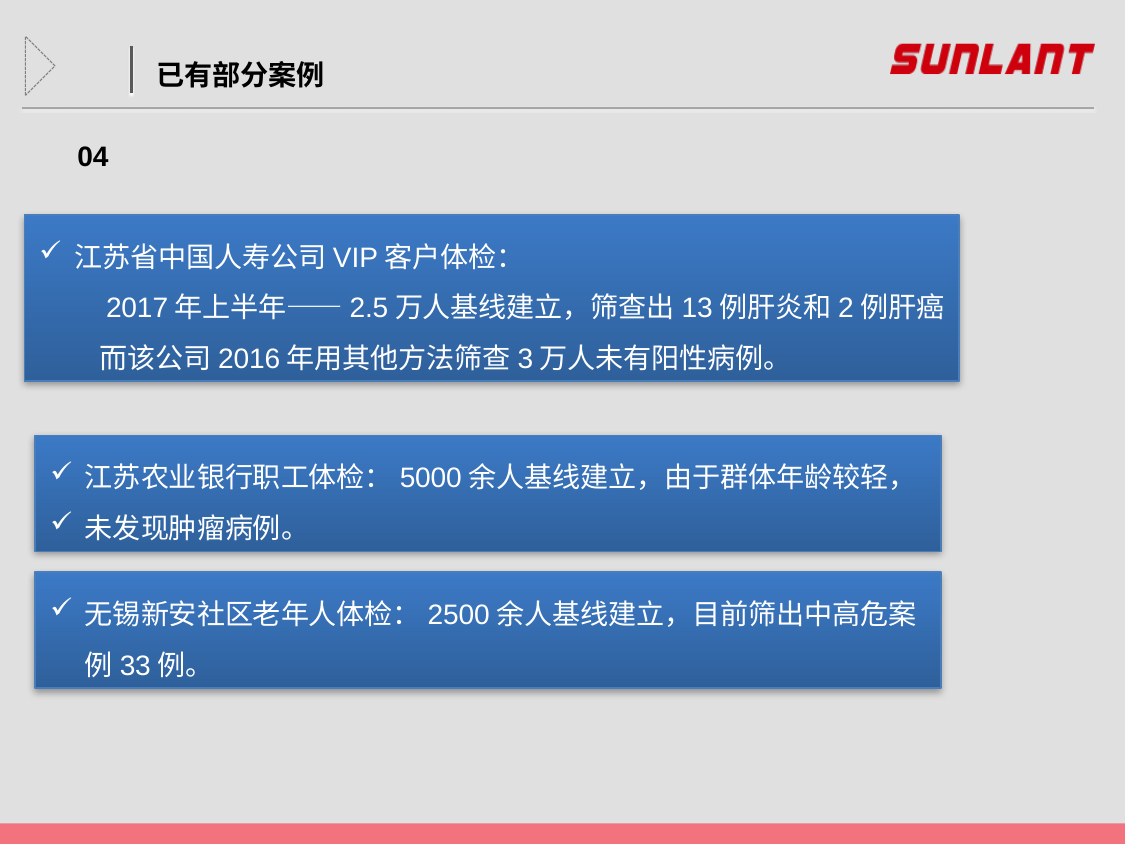

已有部分案例
04
江苏省中国人寿公司VIP客户体检：
    2017年上半年——2.5万人基线建立，筛查出13例肝炎和2例肝癌
    而该公司2016年用其他方法筛查3万人未有阳性病例。
江苏农业银行职工体检：5000余人基线建立，由于群体年龄较轻，
未发现肿瘤病例。
无锡新安社区老年人体检：2500余人基线建立，目前筛出中高危案例33例。